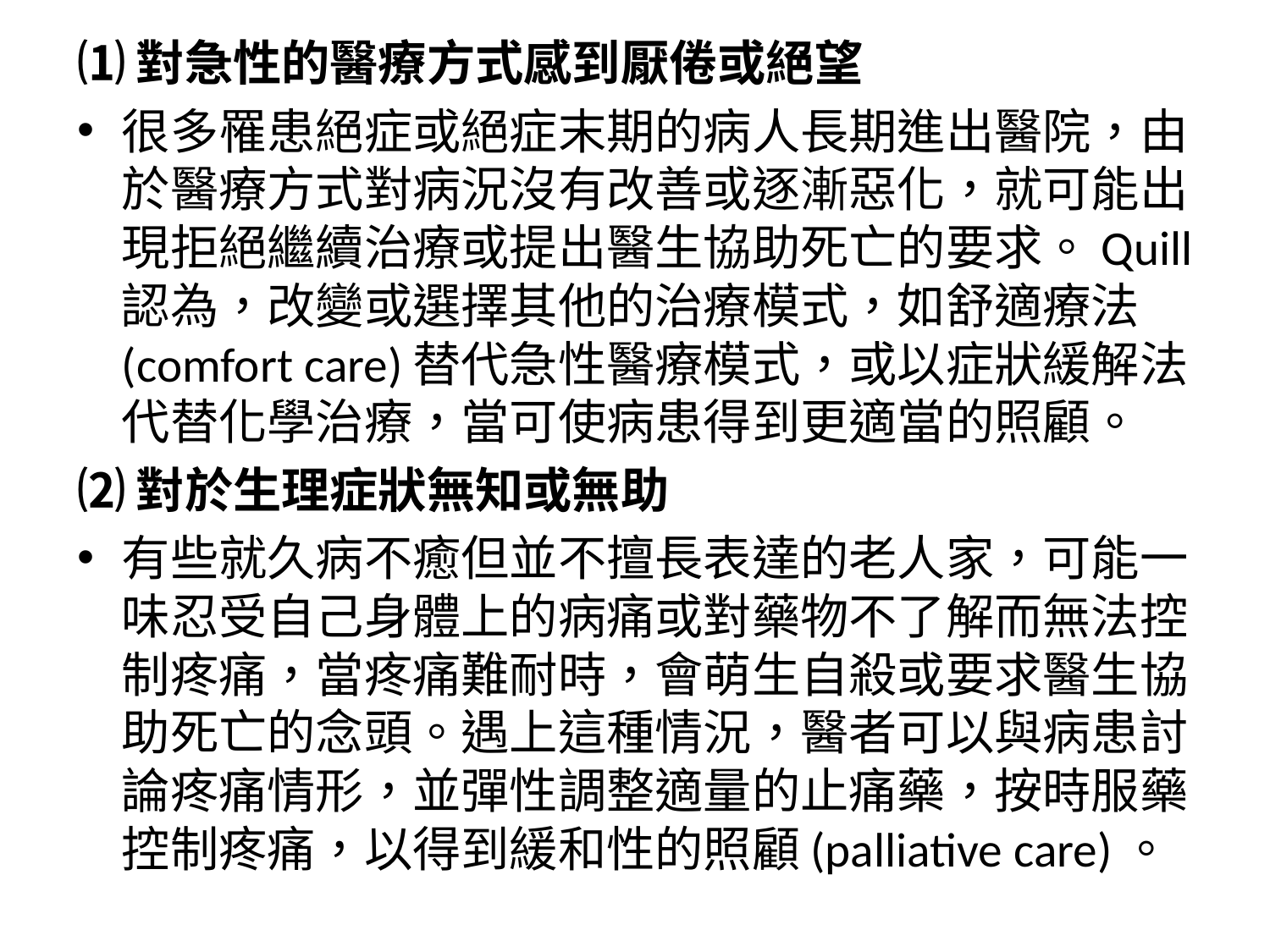

⑴對急性的醫療方式感到厭倦或絕望
很多罹患絕症或絕症末期的病人長期進出醫院，由於醫療方式對病況沒有改善或逐漸惡化，就可能出現拒絕繼續治療或提出醫生協助死亡的要求。Quill認為，改變或選擇其他的治療模式，如舒適療法(comfort care)替代急性醫療模式，或以症狀緩解法代替化學治療，當可使病患得到更適當的照顧。
⑵對於生理症狀無知或無助
有些就久病不癒但並不擅長表達的老人家，可能一味忍受自己身體上的病痛或對藥物不了解而無法控制疼痛，當疼痛難耐時，會萌生自殺或要求醫生協助死亡的念頭。遇上這種情況，醫者可以與病患討論疼痛情形，並彈性調整適量的止痛藥，按時服藥控制疼痛，以得到緩和性的照顧(palliative care)。